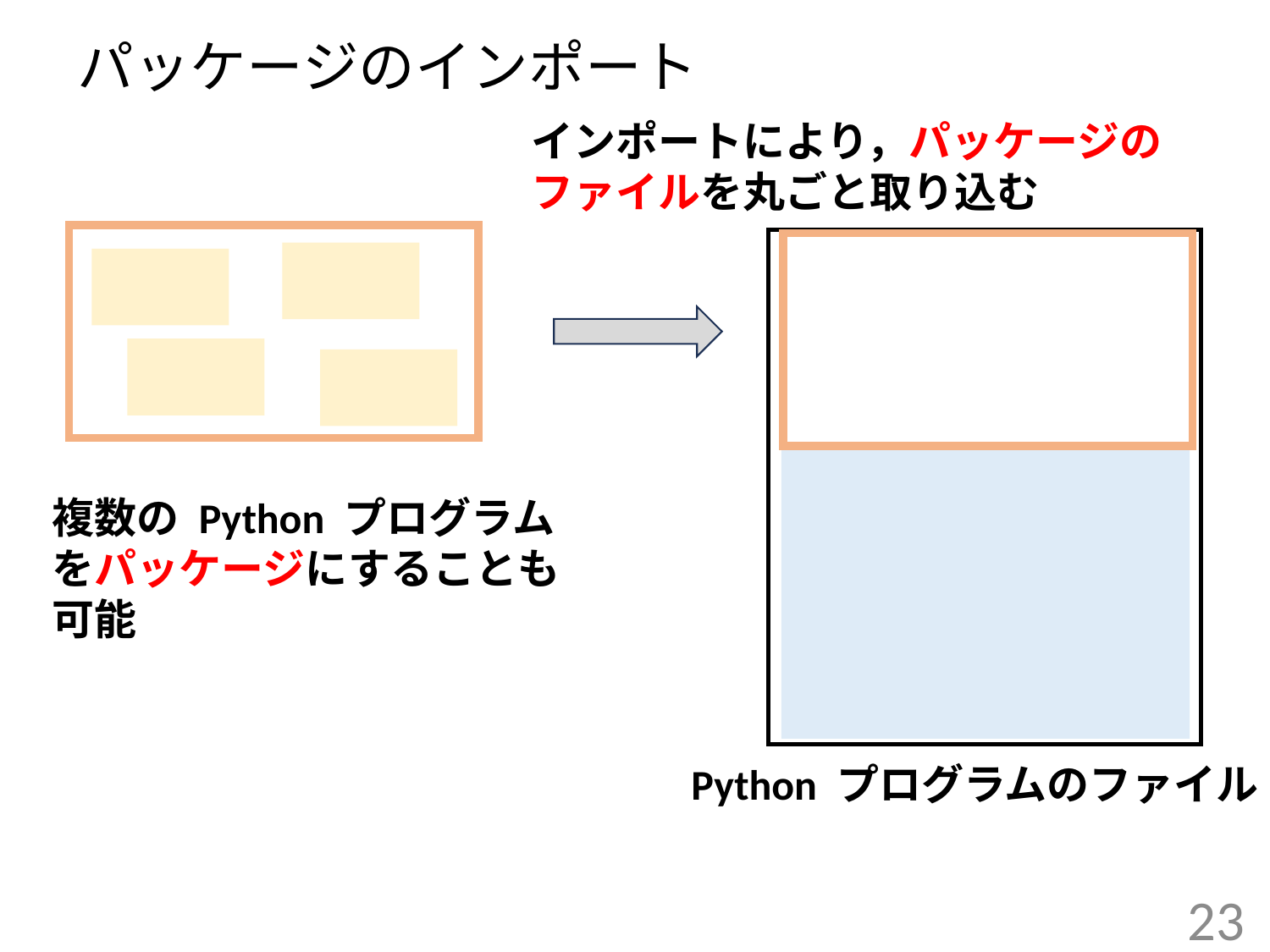

# パッケージのインポート
インポートにより，パッケージの
ファイルを丸ごと取り込む

複数の Python プログラム
をパッケージにすることも
可能
Python プログラムのファイル
23